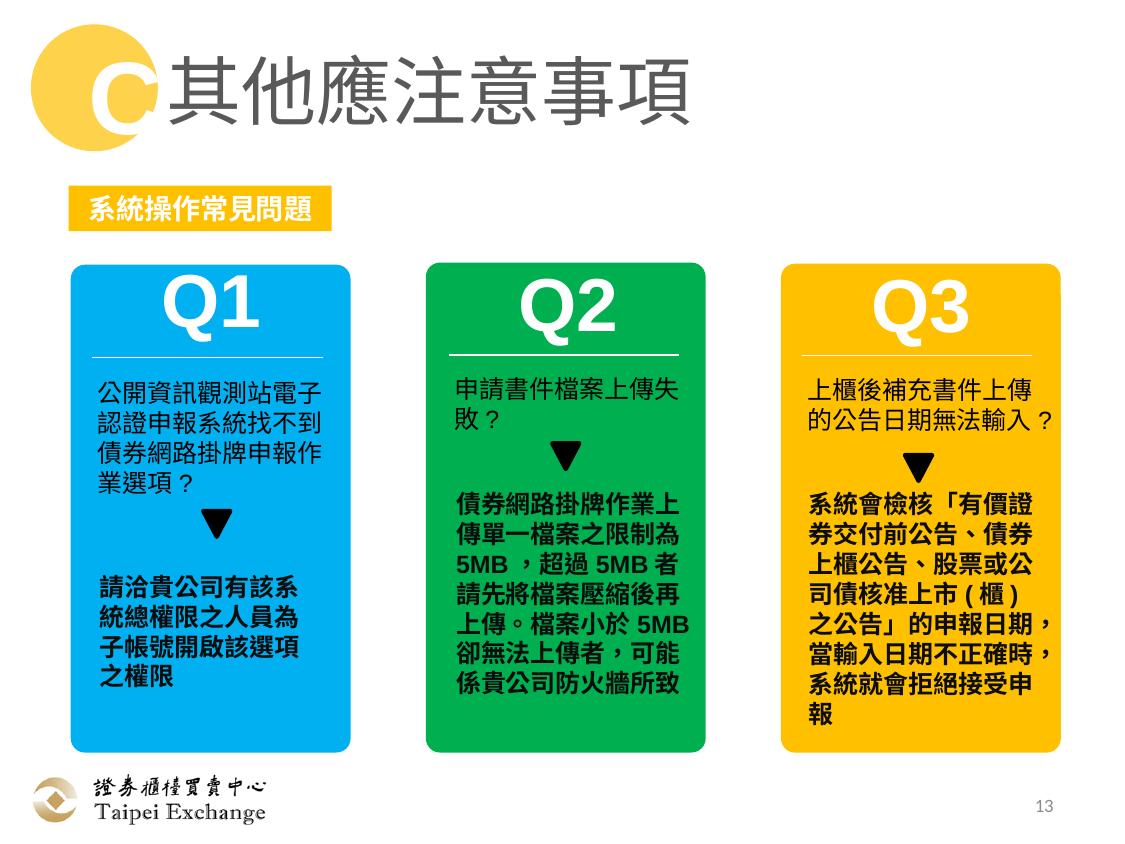

C
其他應注意事項
系統操作常見問題
Q1

公開資訊觀測站電子認證申報系統找不到債券網路掛牌申報作業選項?
請洽貴公司有該系統總權限之人員為子帳號開啟該選項之權限
Q2
Q3

申請書件檔案上傳失敗?
上櫃後補充書件上傳的公告日期無法輸入?

債券網路掛牌作業上傳單一檔案之限制為5MB，超過5MB者請先將檔案壓縮後再上傳。檔案小於5MB卻無法上傳者，可能係貴公司防火牆所致
系統會檢核「有價證券交付前公告、債券上櫃公告、股票或公司債核准上市(櫃)之公告」的申報日期，當輸入日期不正確時，系統就會拒絕接受申報

13